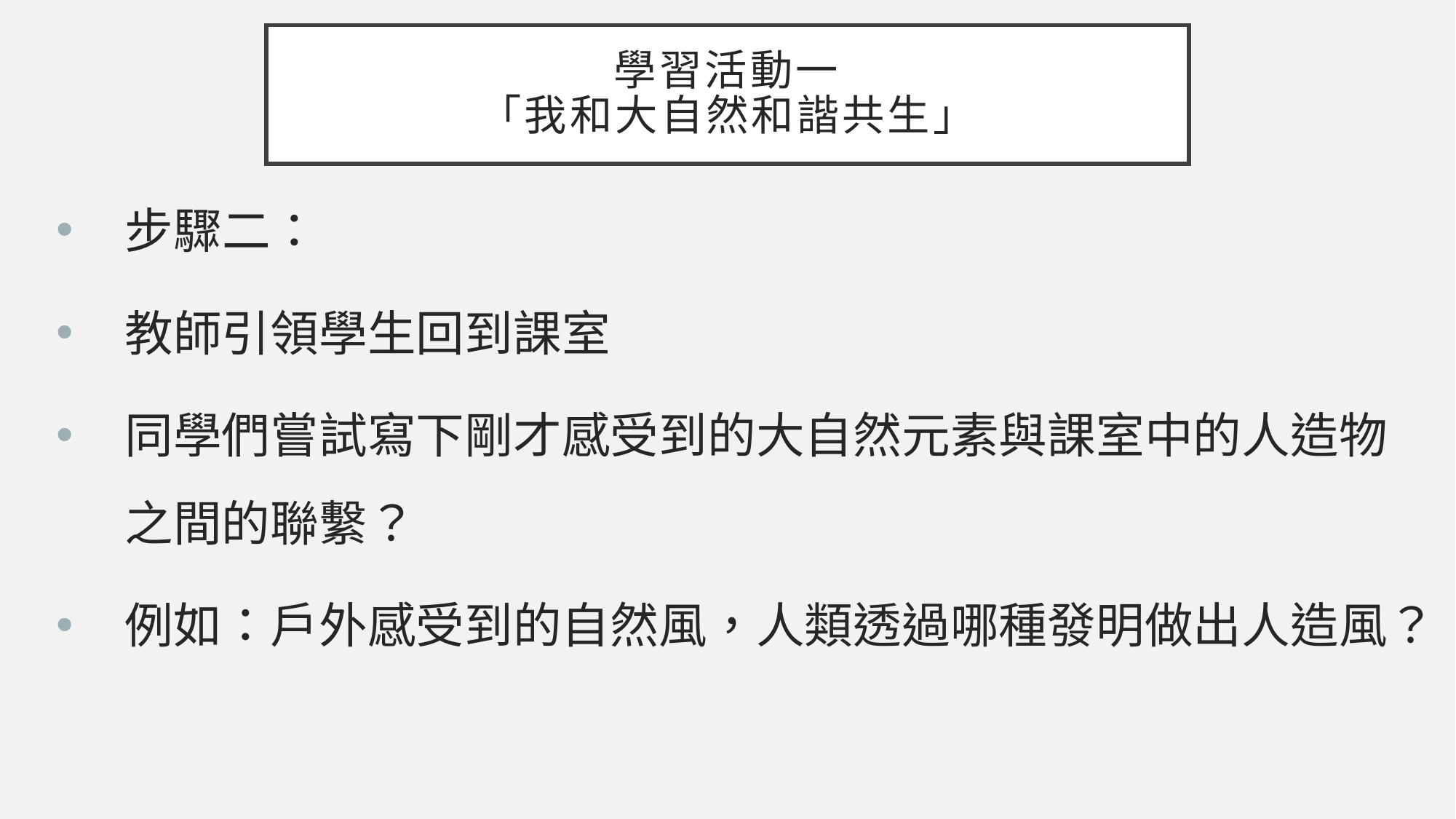

# 學習活動一 「我和大自然和諧共生」
步驟二：
教師引領學生回到課室
同學們嘗試寫下剛才感受到的大自然元素與課室中的人造物之間的聯繫？
例如：戶外感受到的自然風，人類透過哪種發明做出人造風？